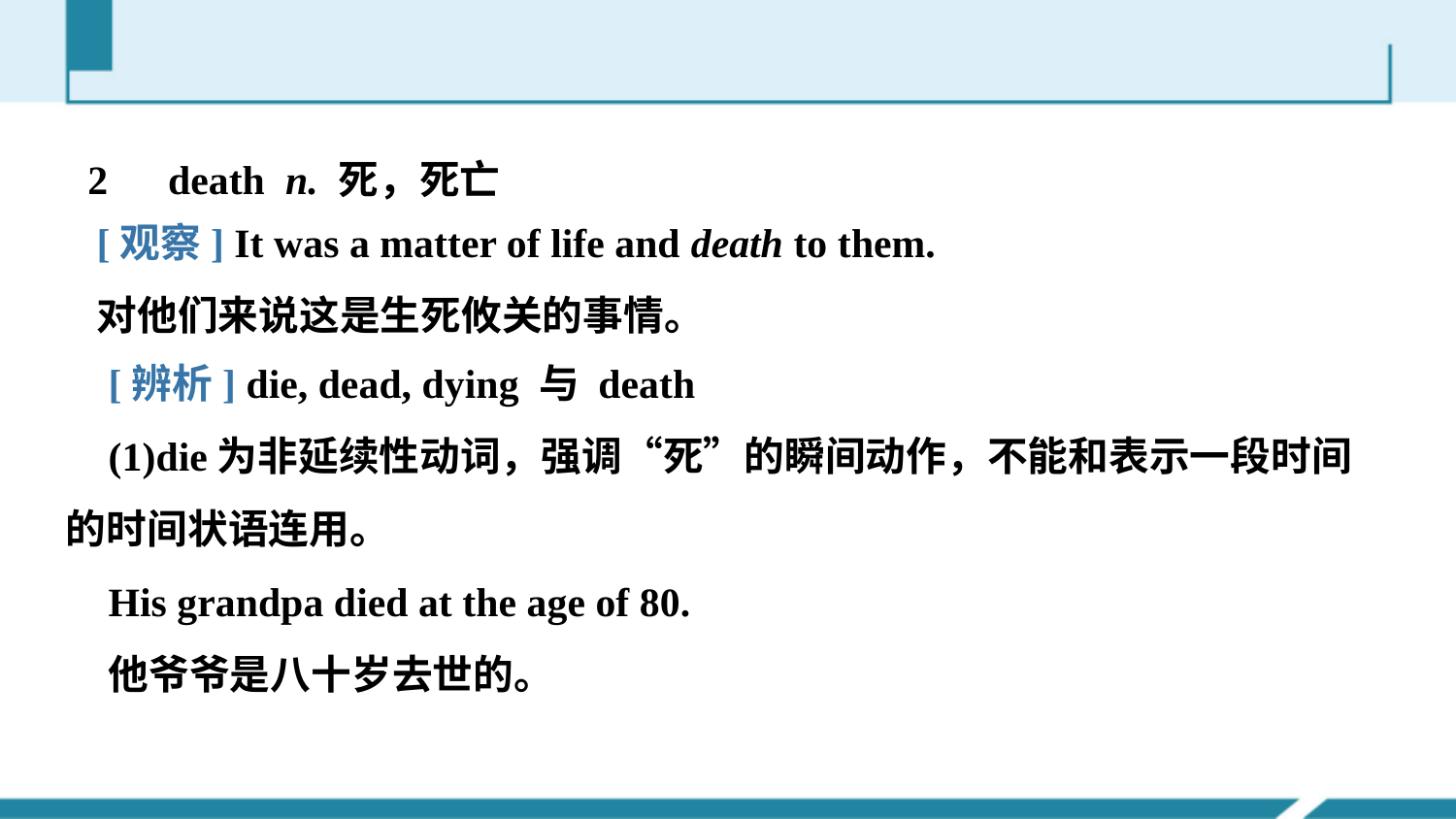

2　death  n. 死，死亡
[观察] It was a matter of life and death to them.
对他们来说这是生死攸关的事情。
[辨析] die, dead, dying 与 death
(1)die为非延续性动词，强调“死”的瞬间动作，不能和表示一段时间的时间状语连用。
His grandpa died at the age of 80.
他爷爷是八十岁去世的。